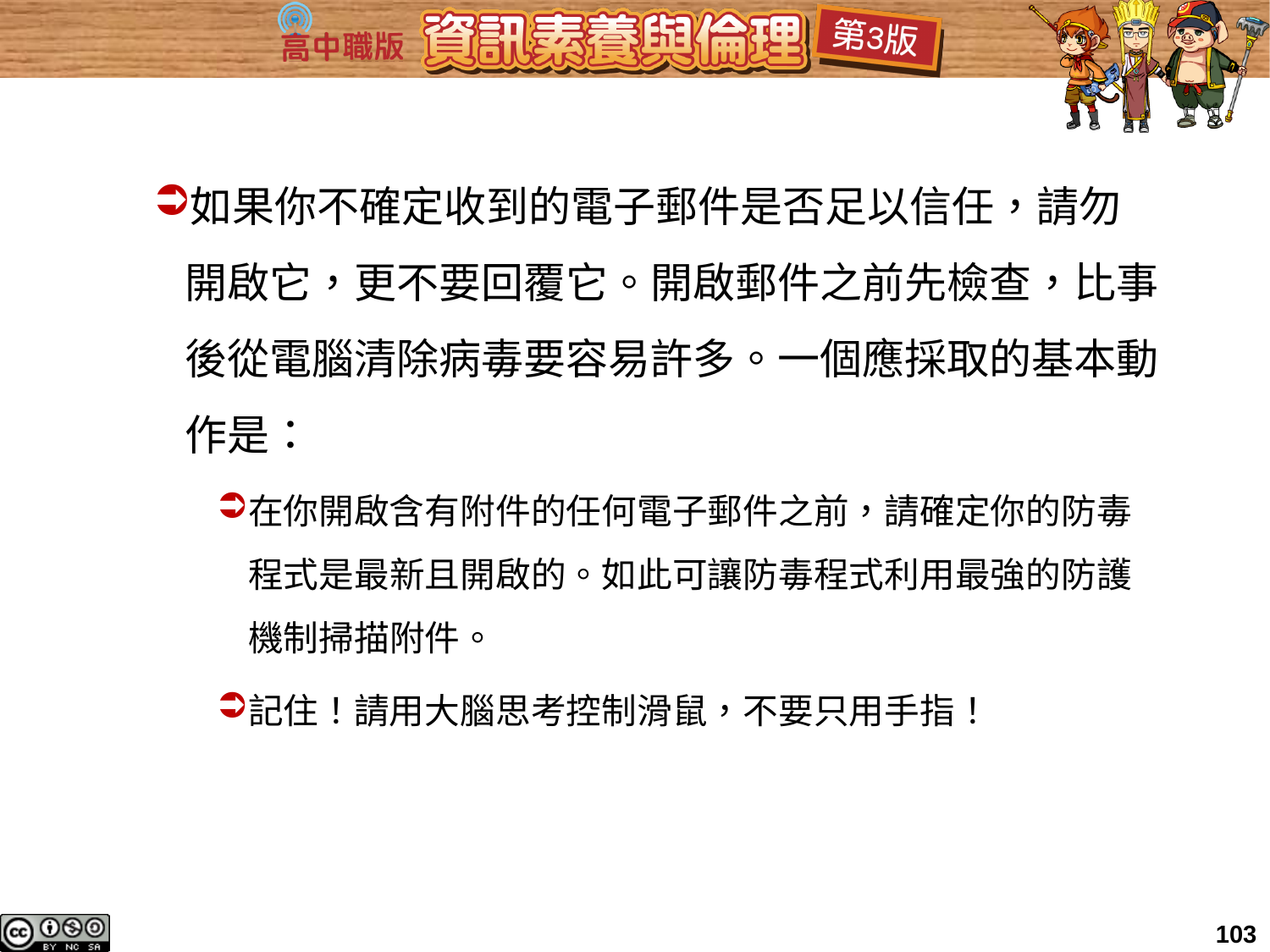

如果你不確定收到的電子郵件是否足以信任，請勿開啟它，更不要回覆它。開啟郵件之前先檢查，比事後從電腦清除病毒要容易許多。一個應採取的基本動作是：
在你開啟含有附件的任何電子郵件之前，請確定你的防毒程式是最新且開啟的。如此可讓防毒程式利用最強的防護機制掃描附件。
記住！請用大腦思考控制滑鼠，不要只用手指！
103